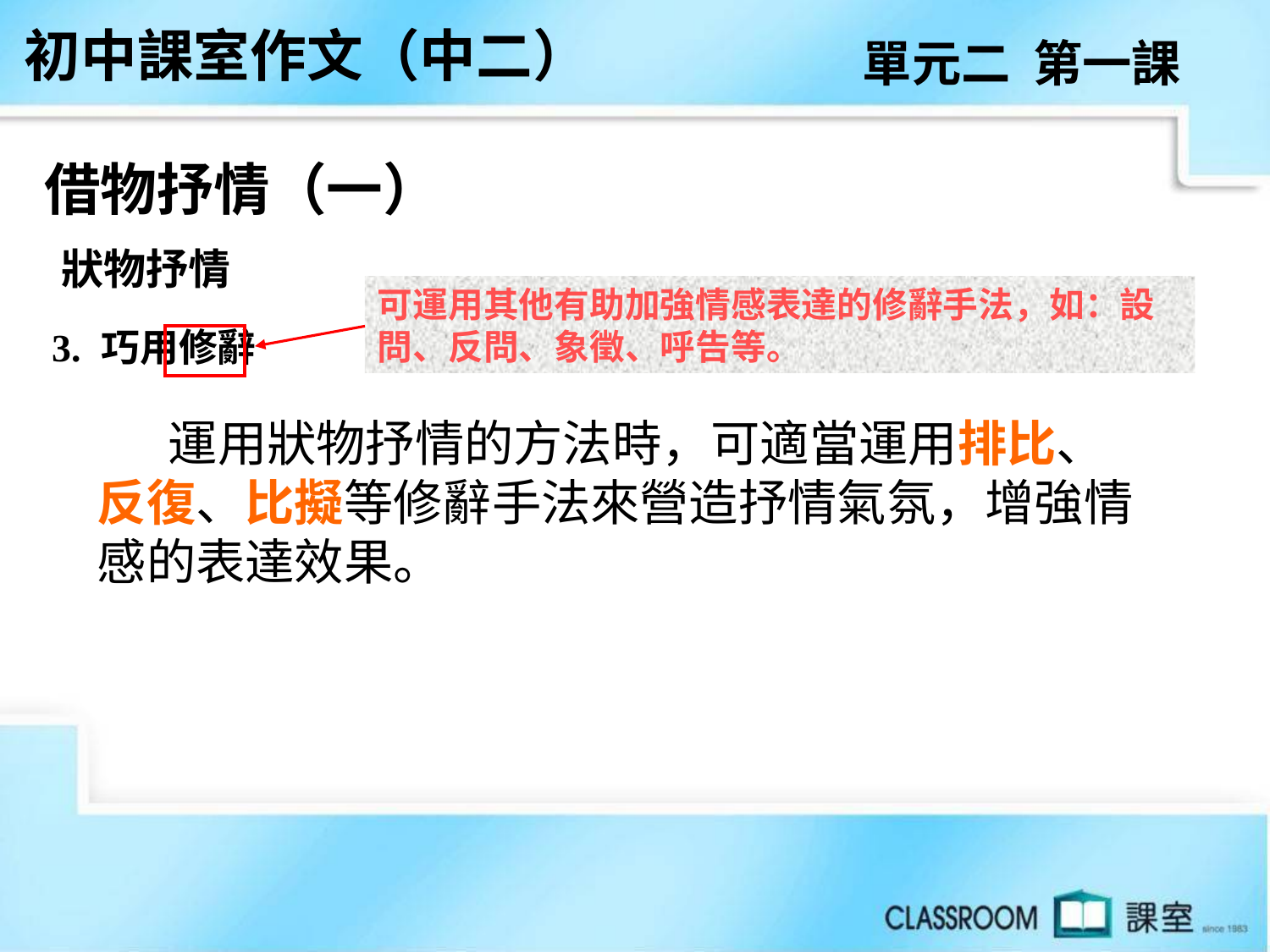

初中課室作文（中二）
單元二  第一課
借物抒情（一）
 狀物抒情
3. 巧用修辭
可運用其他有助加強情感表達的修辭手法，如：設問、反問、象徵、呼告等。

        運用狀物抒情的方法時，可適當運用排比、反復、比擬等修辭手法來營造抒情氣氛，增強情感的表達效果。